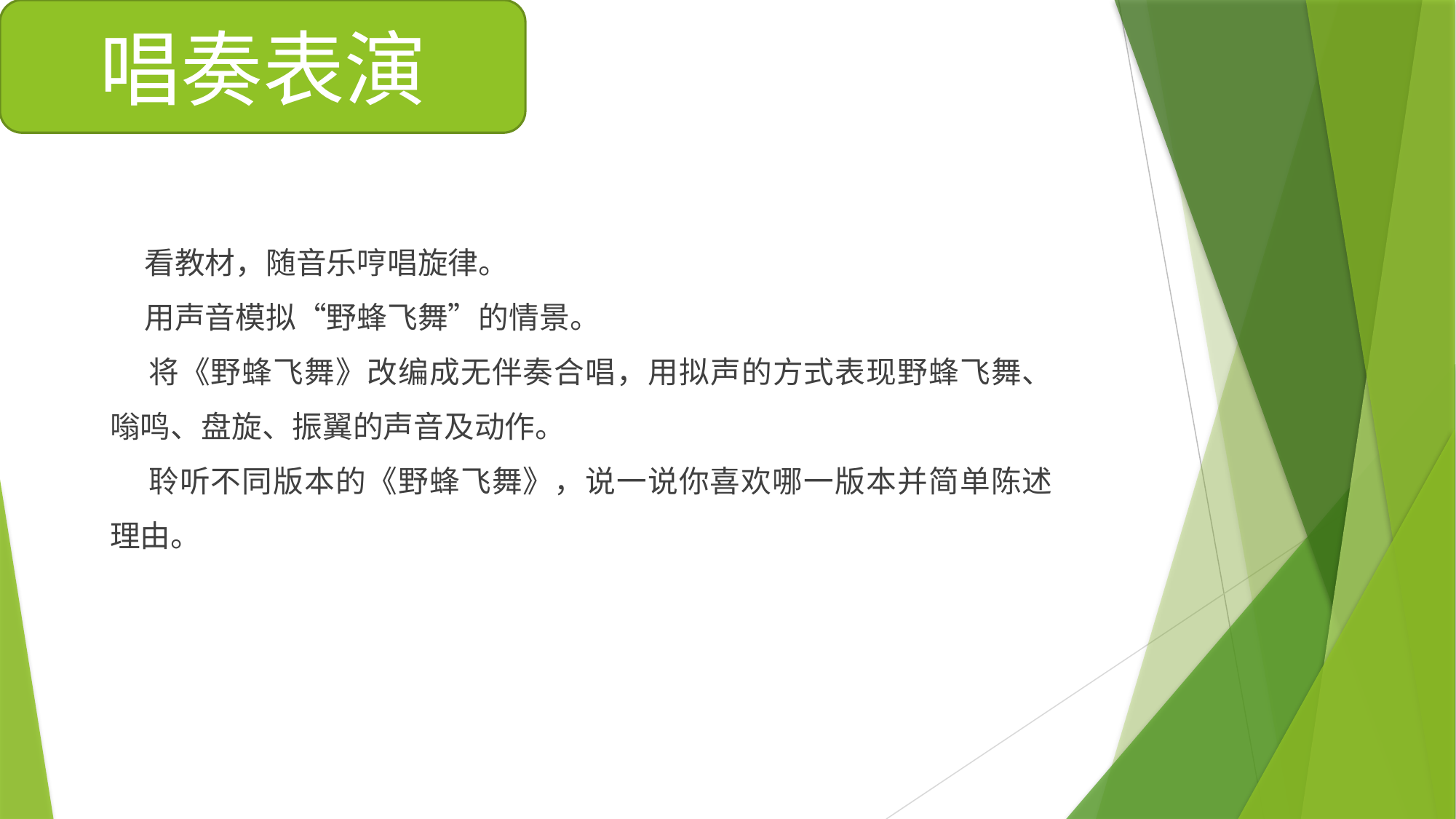

唱奏表演
    看教材，随音乐哼唱旋律。
    用声音模拟“野蜂飞舞”的情景。
    将《野蜂飞舞》改编成无伴奏合唱，用拟声的方式表现野蜂飞舞、嗡鸣、盘旋、振翼的声音及动作。
    聆听不同版本的《野蜂飞舞》，说一说你喜欢哪一版本并简单陈述理由。